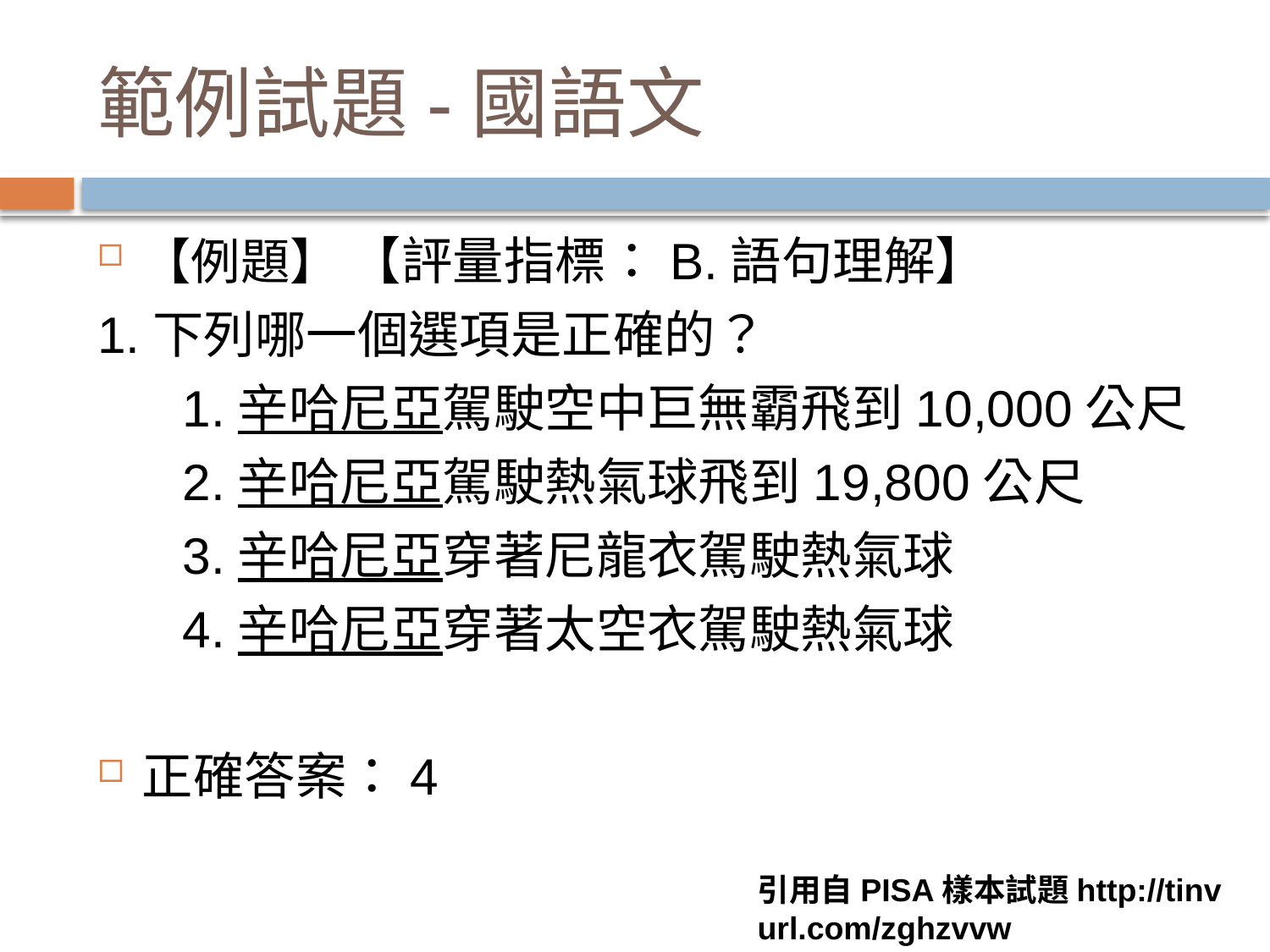

# 範例試題-國語文
【例題】 【評量指標：B.語句理解】
1.下列哪一個選項是正確的？
      1.辛哈尼亞駕駛空中巨無霸飛到10,000公尺
      2.辛哈尼亞駕駛熱氣球飛到19,800公尺
      3.辛哈尼亞穿著尼龍衣駕駛熱氣球
      4.辛哈尼亞穿著太空衣駕駛熱氣球

正確答案：4

 引用自PISA樣本試題http://tinvurl.com/zghzvvw